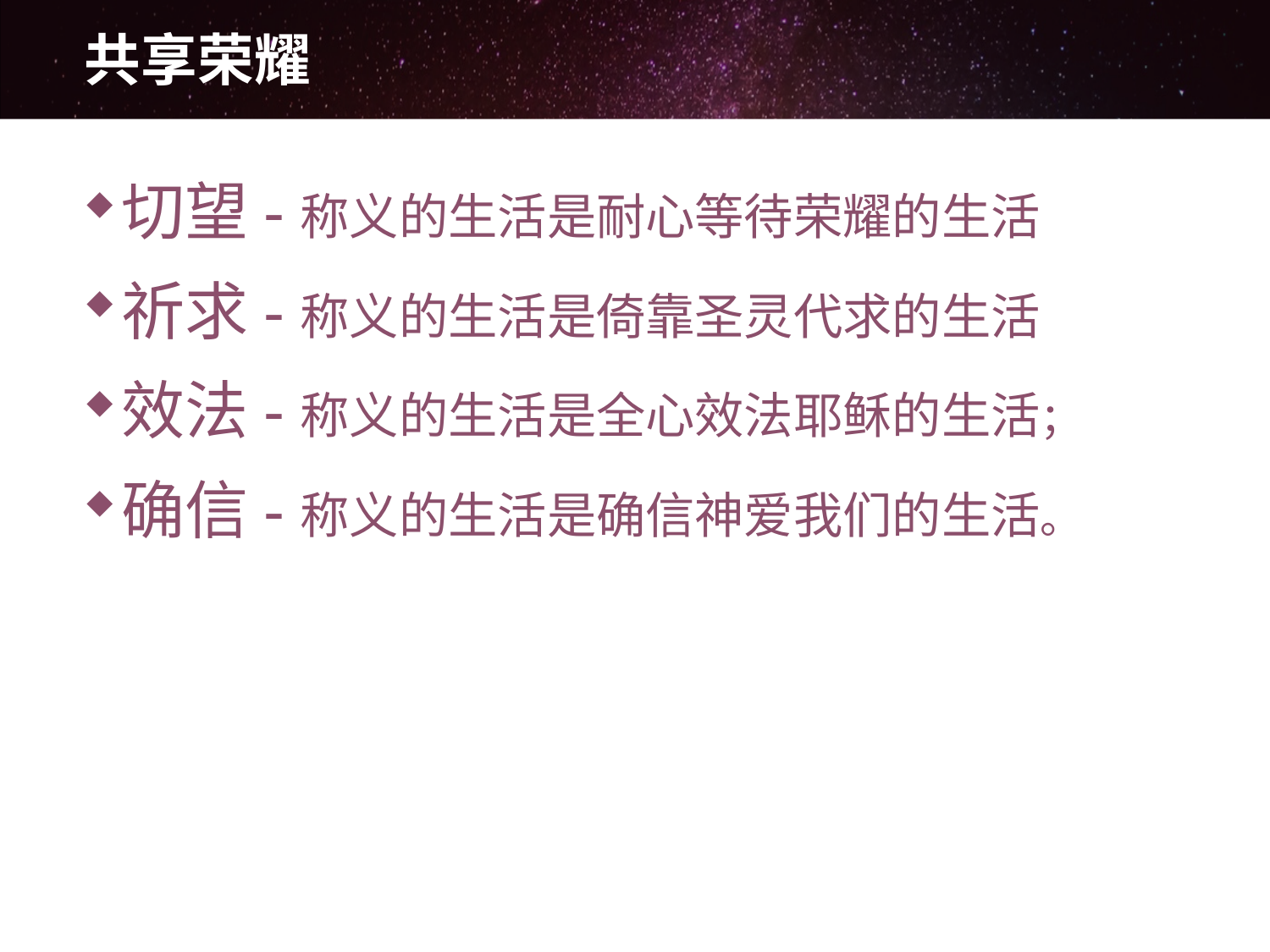

# 共享荣耀
切望-称义的生活是耐心等待荣耀的生活
祈求-称义的生活是倚靠圣灵代求的生活
效法-称义的生活是全心效法耶稣的生活；
确信-称义的生活是确信神爱我们的生活。